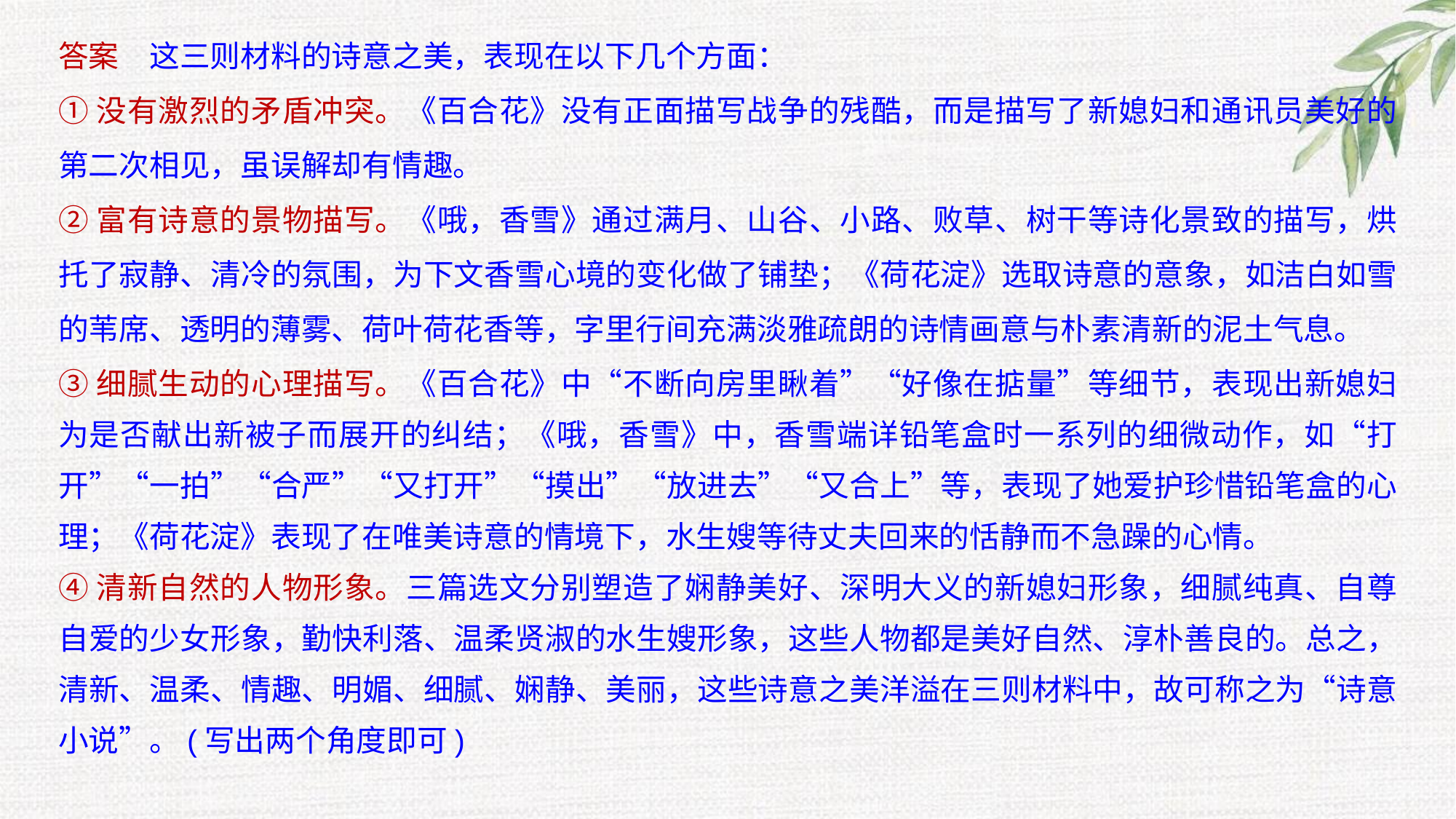

答案　这三则材料的诗意之美，表现在以下几个方面：
①没有激烈的矛盾冲突。《百合花》没有正面描写战争的残酷，而是描写了新媳妇和通讯员美好的第二次相见，虽误解却有情趣。
②富有诗意的景物描写。《哦，香雪》通过满月、山谷、小路、败草、树干等诗化景致的描写，烘托了寂静、清冷的氛围，为下文香雪心境的变化做了铺垫；《荷花淀》选取诗意的意象，如洁白如雪的苇席、透明的薄雾、荷叶荷花香等，字里行间充满淡雅疏朗的诗情画意与朴素清新的泥土气息。
③细腻生动的心理描写。《百合花》中“不断向房里瞅着”“好像在掂量”等细节，表现出新媳妇为是否献出新被子而展开的纠结；《哦，香雪》中，香雪端详铅笔盒时一系列的细微动作，如“打开”“一拍”“合严”“又打开”“摸出”“放进去”“又合上”等，表现了她爱护珍惜铅笔盒的心理；《荷花淀》表现了在唯美诗意的情境下，水生嫂等待丈夫回来的恬静而不急躁的心情。
④清新自然的人物形象。三篇选文分别塑造了娴静美好、深明大义的新媳妇形象，细腻纯真、自尊自爱的少女形象，勤快利落、温柔贤淑的水生嫂形象，这些人物都是美好自然、淳朴善良的。总之，清新、温柔、情趣、明媚、细腻、娴静、美丽，这些诗意之美洋溢在三则材料中，故可称之为“诗意小说”。(写出两个角度即可)